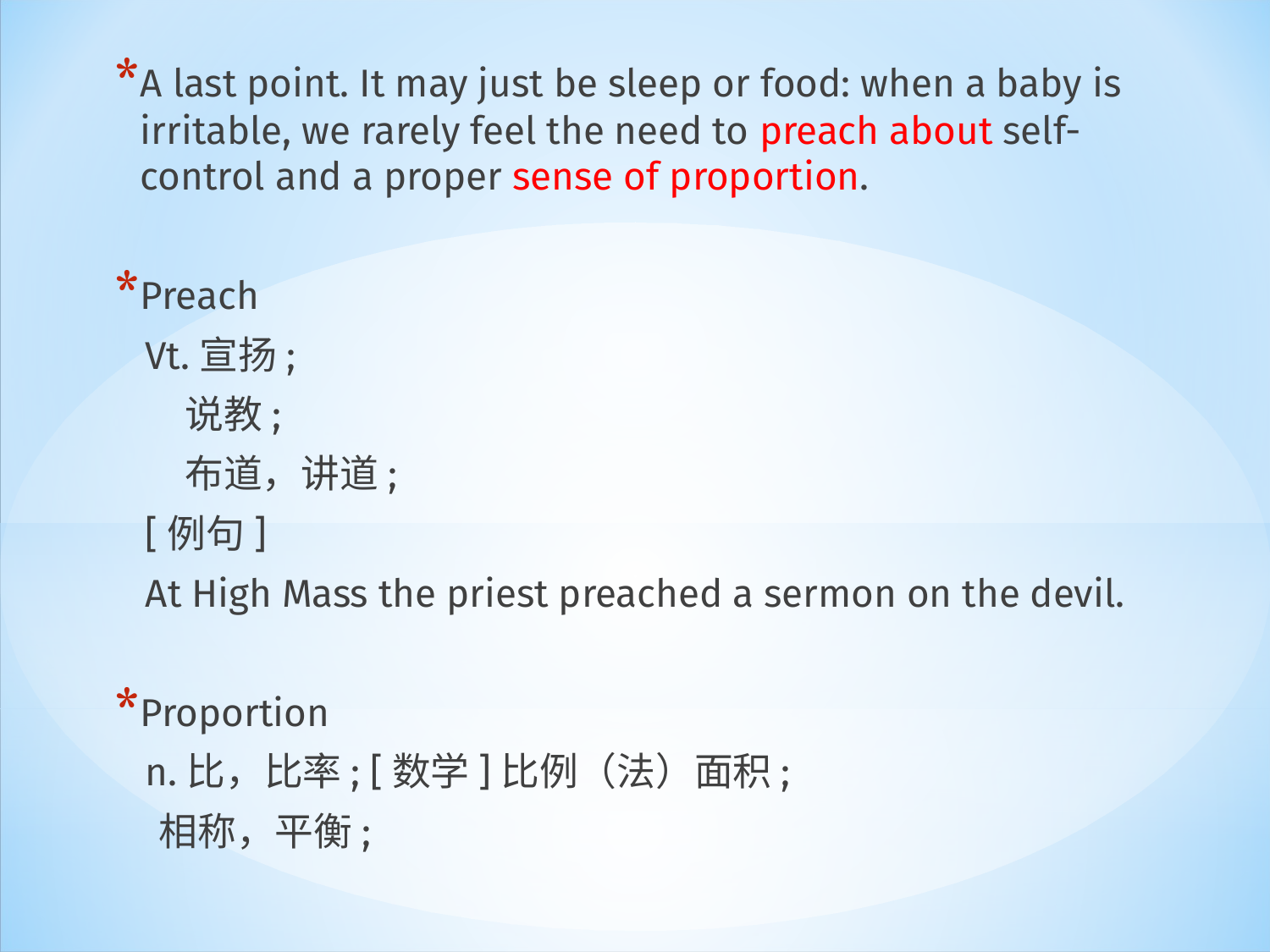

A last point. It may just be sleep or food: when a baby is irritable, we rarely feel the need to preach about self-control and a proper sense of proportion.

Preach
   Vt.宣扬;
       说教;
       布道，讲道;
   [例句]
   At High Mass the priest preached a sermon on the devil.

Proportion
   n.比，比率; [数学]比例（法）面积;
    相称，平衡;

#